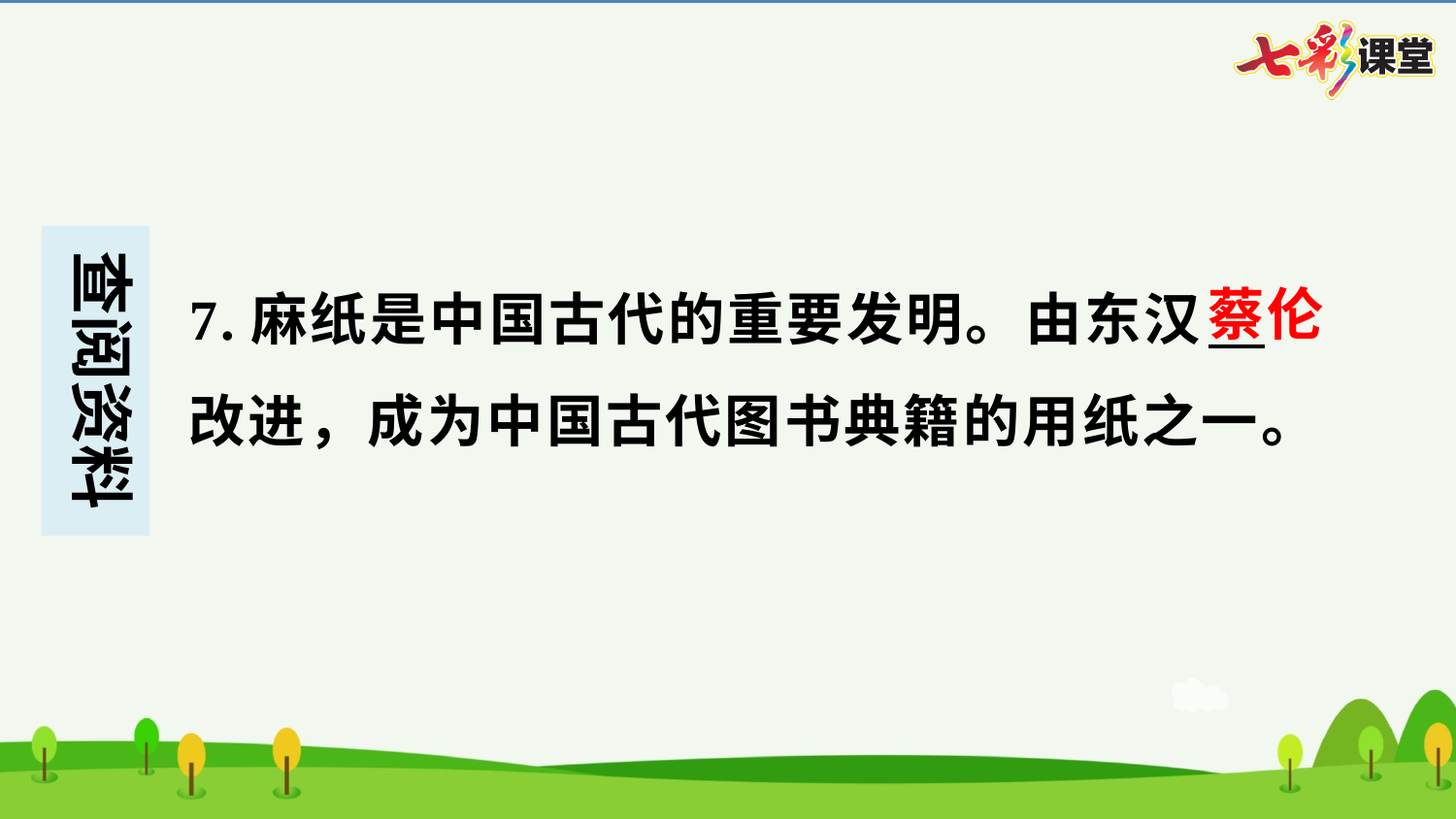

蔡伦
7.麻纸是中国古代的重要发明。由东汉 　蔡　改进，成为中国古代图书典籍的用纸之一。